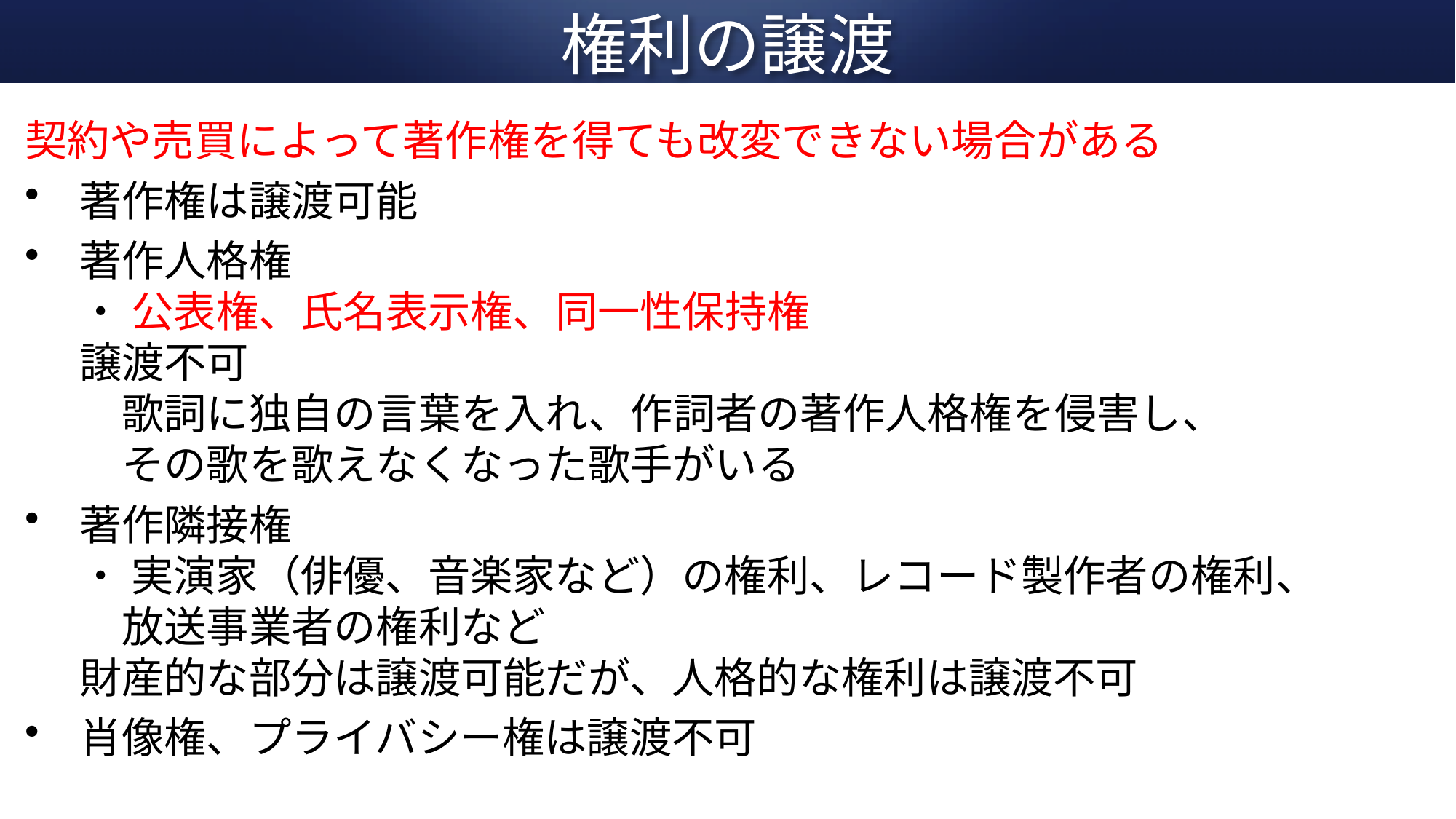

# 権利の譲渡
契約や売買によって著作権を得ても改変できない場合がある
著作権は譲渡可能
著作人格権
・ 公表権、氏名表示権、同一性保持権
譲渡不可
　歌詞に独自の言葉を入れ、作詞者の著作人格権を侵害し、
　その歌を歌えなくなった歌手がいる
著作隣接権
・ 実演家（俳優、音楽家など）の権利、レコード製作者の権利、
　放送事業者の権利など
財産的な部分は譲渡可能だが、人格的な権利は譲渡不可
肖像権、プライバシー権は譲渡不可